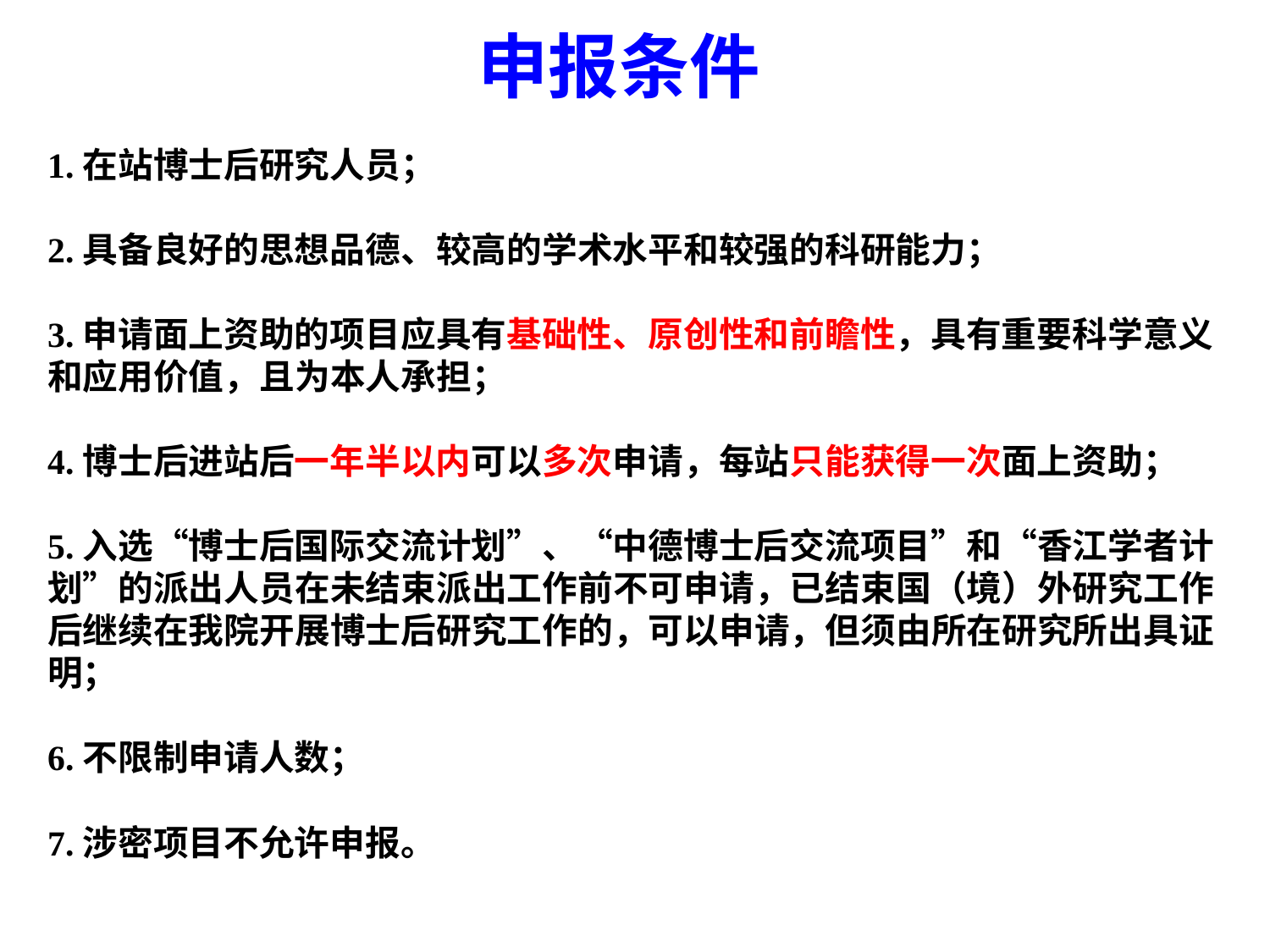

申报条件
1.在站博士后研究人员；

2.具备良好的思想品德、较高的学术水平和较强的科研能力；

3.申请面上资助的项目应具有基础性、原创性和前瞻性，具有重要科学意义和应用价值，且为本人承担；

4.博士后进站后一年半以内可以多次申请，每站只能获得一次面上资助；

5.入选“博士后国际交流计划”、“中德博士后交流项目”和“香江学者计划”的派出人员在未结束派出工作前不可申请，已结束国（境）外研究工作后继续在我院开展博士后研究工作的，可以申请，但须由所在研究所出具证明；

6.不限制申请人数；

7.涉密项目不允许申报。